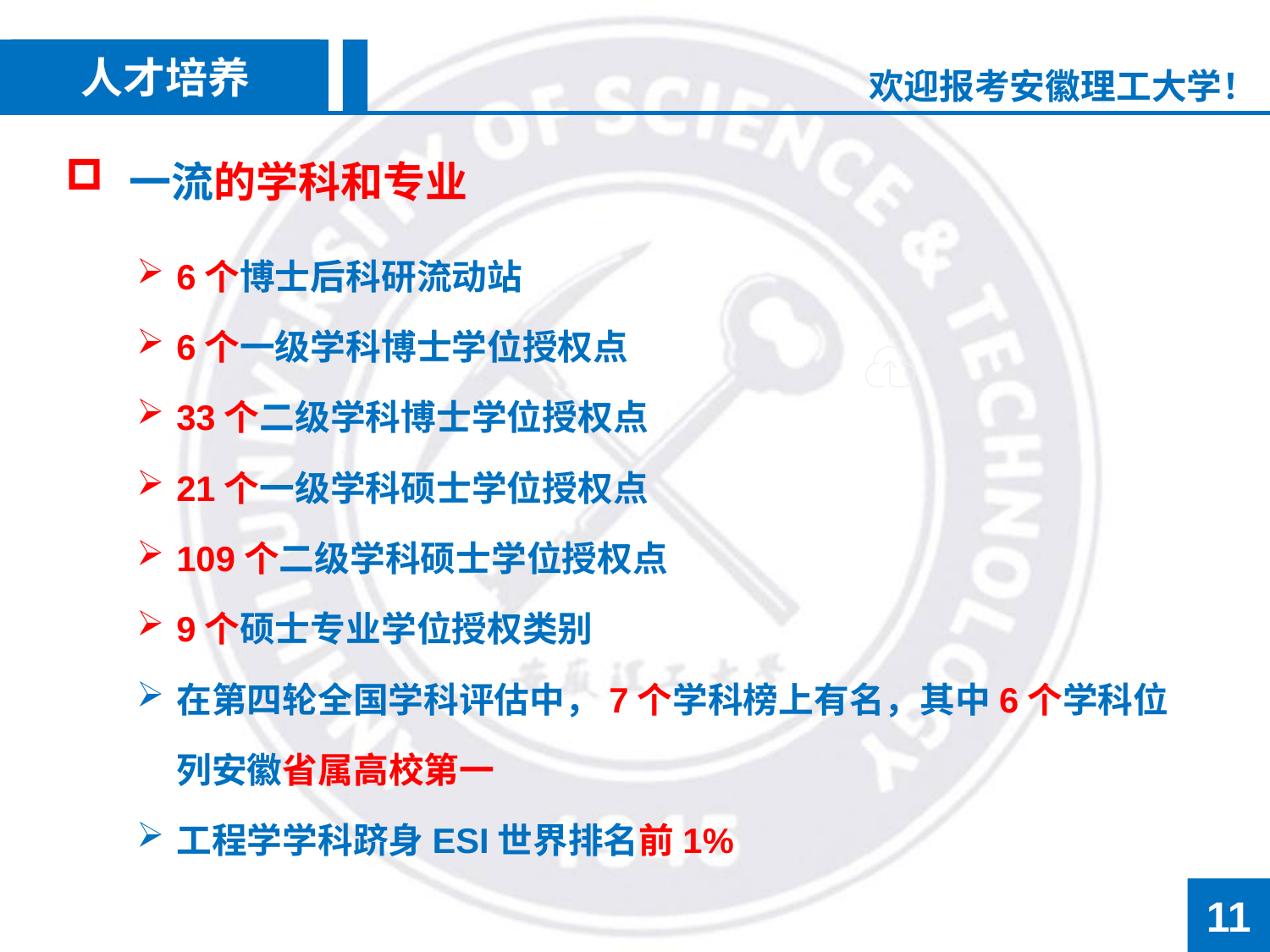

人才培养
一流的学科和专业
6个博士后科研流动站
6个一级学科博士学位授权点
33个二级学科博士学位授权点
21个一级学科硕士学位授权点
109个二级学科硕士学位授权点
9个硕士专业学位授权类别
在第四轮全国学科评估中，7个学科榜上有名，其中6个学科位列安徽省属高校第一
工程学学科跻身ESI世界排名前1%

11